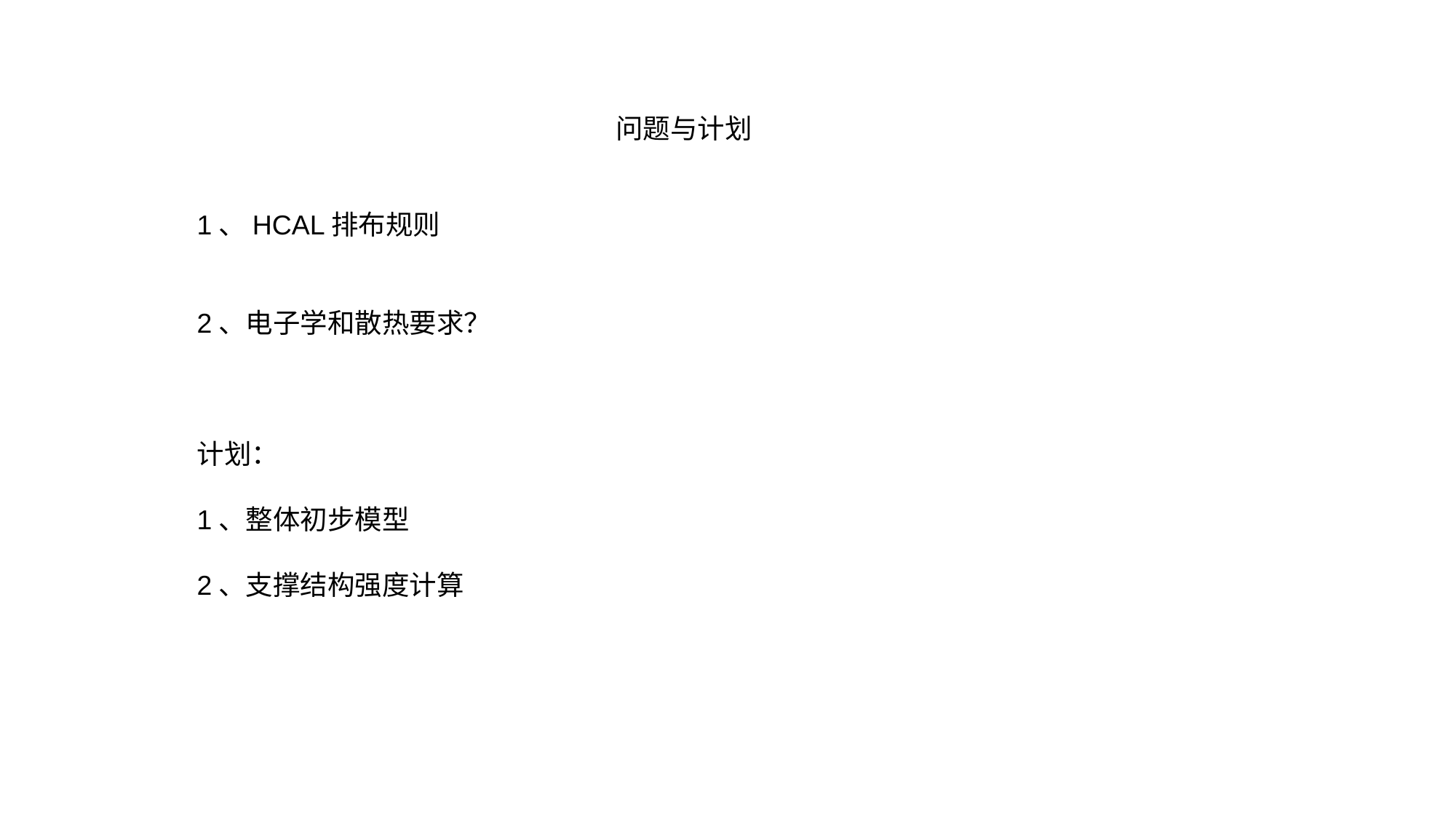

问题与计划
1、HCAL排布规则

2、电子学和散热要求？

计划：

1、整体初步模型

2、支撑结构强度计算